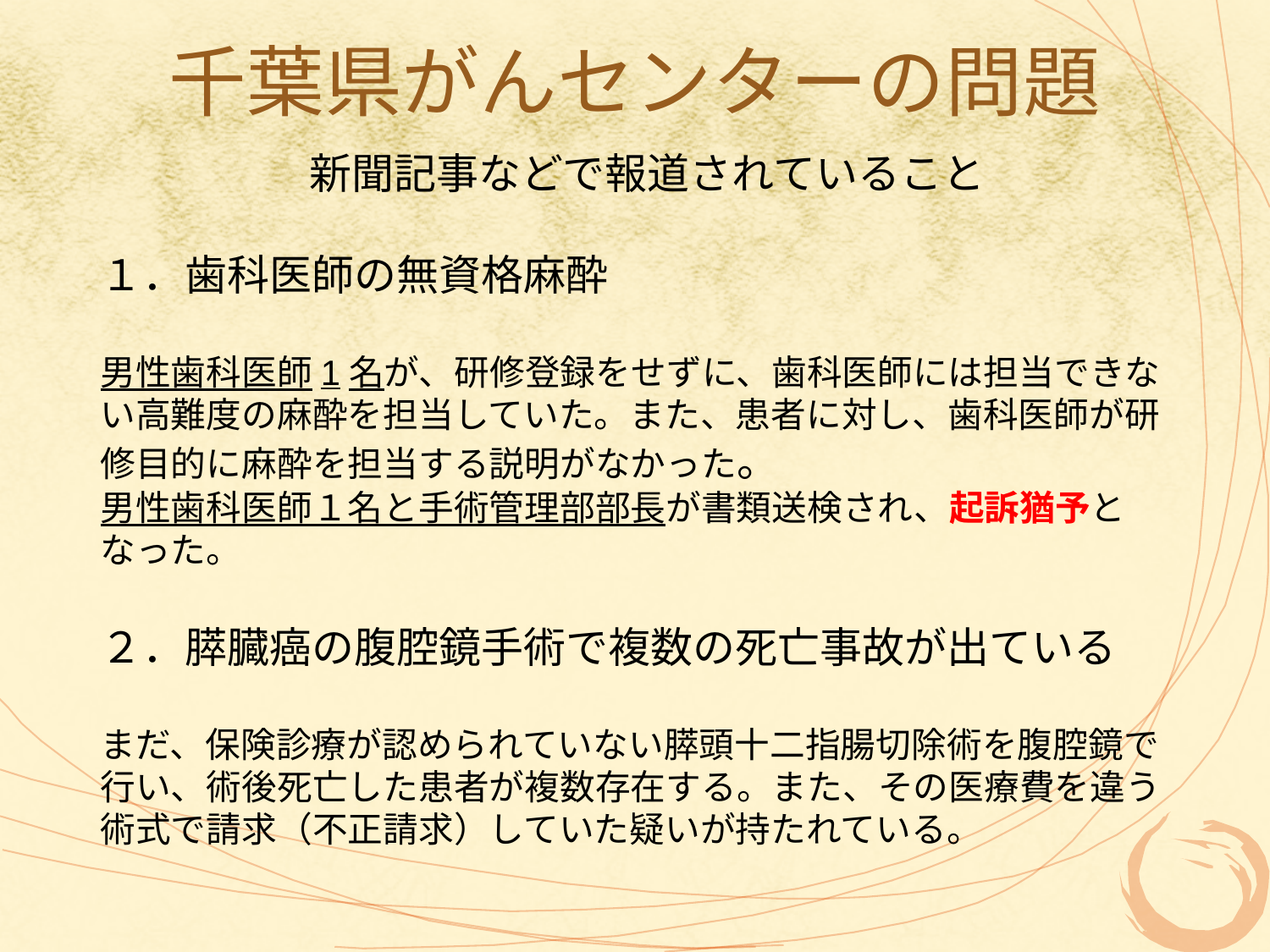

# 千葉県がんセンターの問題
新聞記事などで報道されていること

１．歯科医師の無資格麻酔

男性歯科医師1名が、研修登録をせずに、歯科医師には担当できない高難度の麻酔を担当していた。また、患者に対し、歯科医師が研修目的に麻酔を担当する説明がなかった。
男性歯科医師１名と手術管理部部長が書類送検され、起訴猶予となった。

２．膵臓癌の腹腔鏡手術で複数の死亡事故が出ている

まだ、保険診療が認められていない膵頭十二指腸切除術を腹腔鏡で行い、術後死亡した患者が複数存在する。また、その医療費を違う術式で請求（不正請求）していた疑いが持たれている。